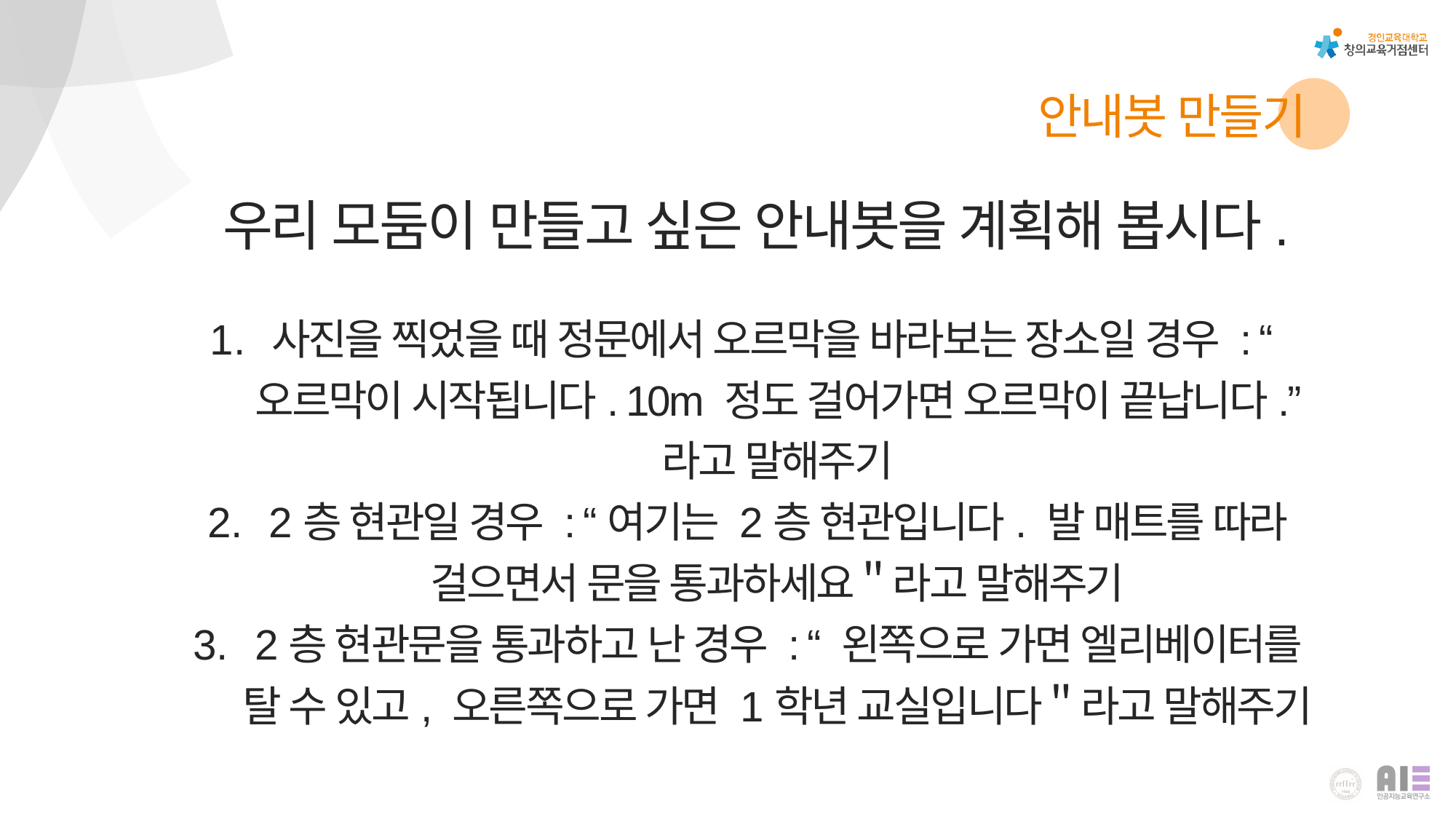

안내봇 만들기

우리 모둠이 만들고 싶은 안내봇을 계획해 봅시다.

사진을 찍었을 때 정문에서 오르막을 바라보는 장소일 경우 : “오르막이 시작됩니다. 10m 정도 걸어가면 오르막이 끝납니다.” 라고 말해주기
2층 현관일 경우 : “여기는 2층 현관입니다. 발 매트를 따라 걸으면서 문을 통과하세요＂라고 말해주기
2층 현관문을 통과하고 난 경우 : “ 왼쪽으로 가면 엘리베이터를 탈 수 있고, 오른쪽으로 가면 1학년 교실입니다＂라고 말해주기